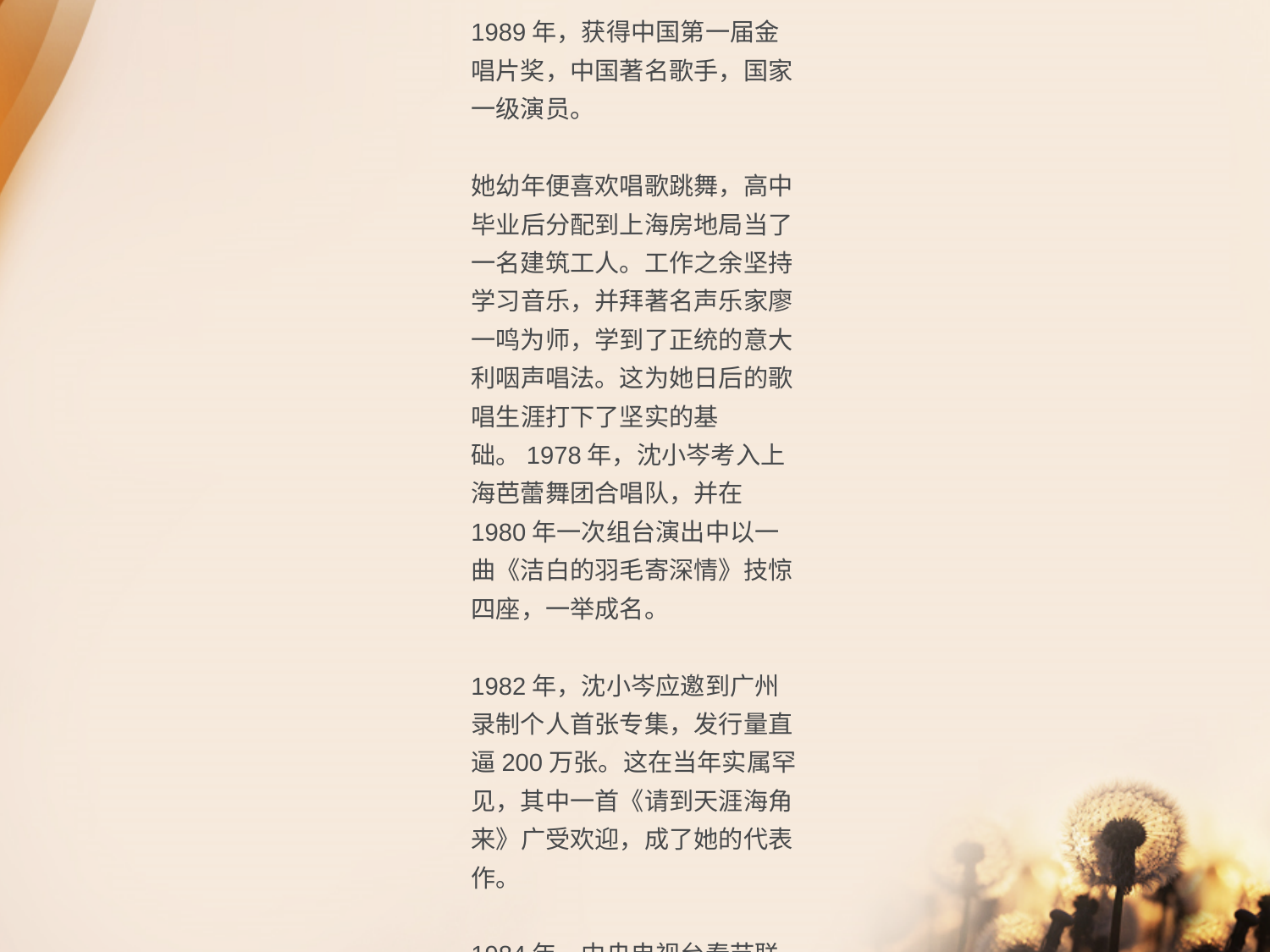

沈小岑，1957年出生于上海。

八十年代著名歌星，参加1984年春节联欢晚会被大家熟知。

1989年，获得中国第一届金唱片奖，中国著名歌手，国家一级演员。

她幼年便喜欢唱歌跳舞，高中毕业后分配到上海房地局当了一名建筑工人。工作之余坚持学习音乐，并拜著名声乐家廖一鸣为师，学到了正统的意大利咽声唱法。这为她日后的歌唱生涯打下了坚实的基础。1978年，沈小岑考入上海芭蕾舞团合唱队，并在1980年一次组台演出中以一曲《洁白的羽毛寄深情》技惊四座，一举成名。

1982年，沈小岑应邀到广州录制个人首张专集，发行量直逼200万张。这在当年实属罕见，其中一首《请到天涯海角来》广受欢迎，成了她的代表作。

1984年，中央电视台春节联欢晚会上演唱歌曲《喜迎新春》《请到天涯海角来》《妈妈教我一支歌》火遍大江南北。

上世纪九十年代初期，沈小岑留学澳洲。在崭新的舞台上她继续着歌唱
#